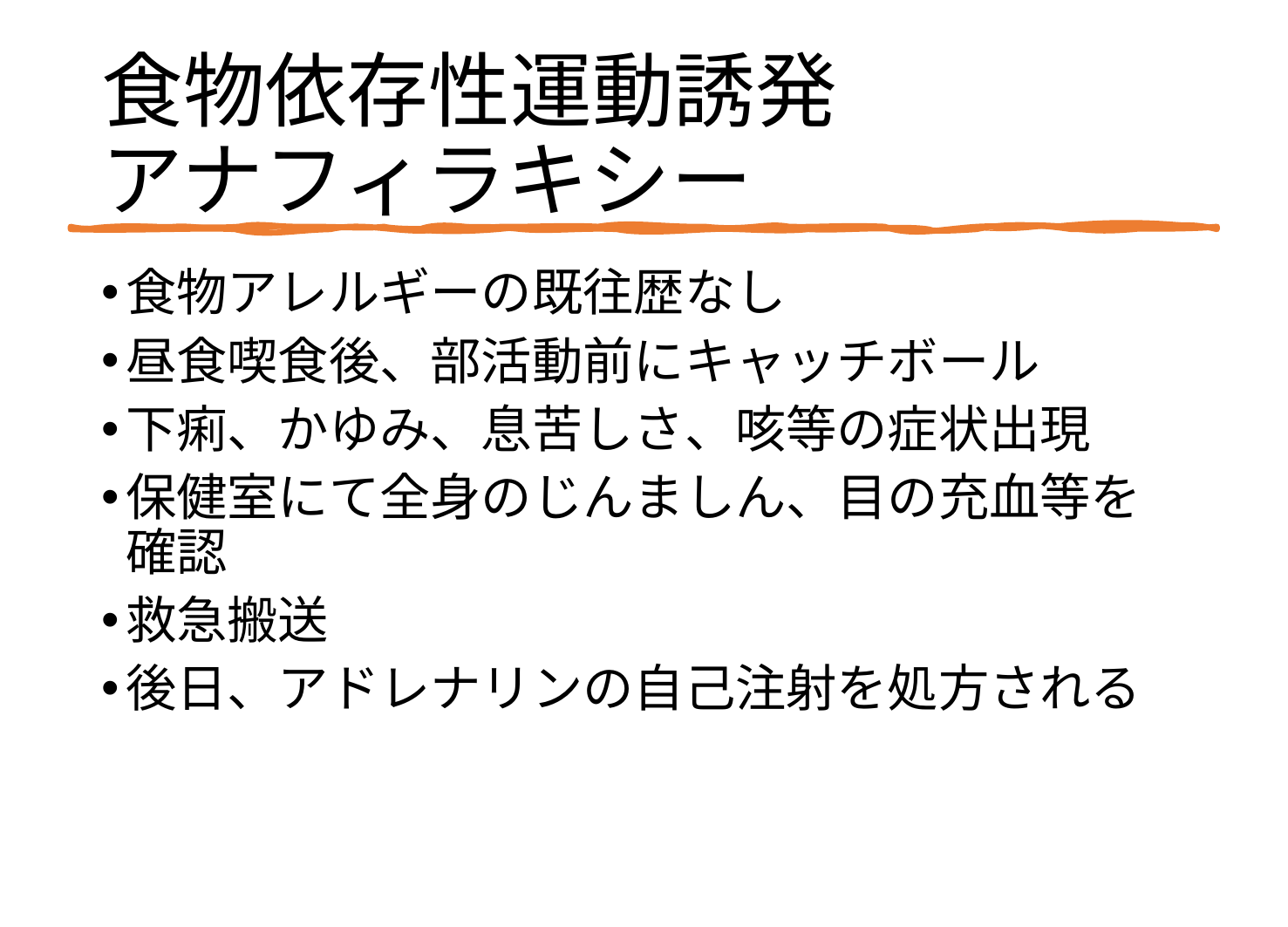

# 食物依存性運動誘発 アナフィラキシー

食物アレルギーの既往歴なし
昼食喫食後、部活動前にキャッチボール
下痢、かゆみ、息苦しさ、咳等の症状出現
保健室にて全身のじんましん、目の充血等を確認
救急搬送
後日、アドレナリンの自己注射を処方される